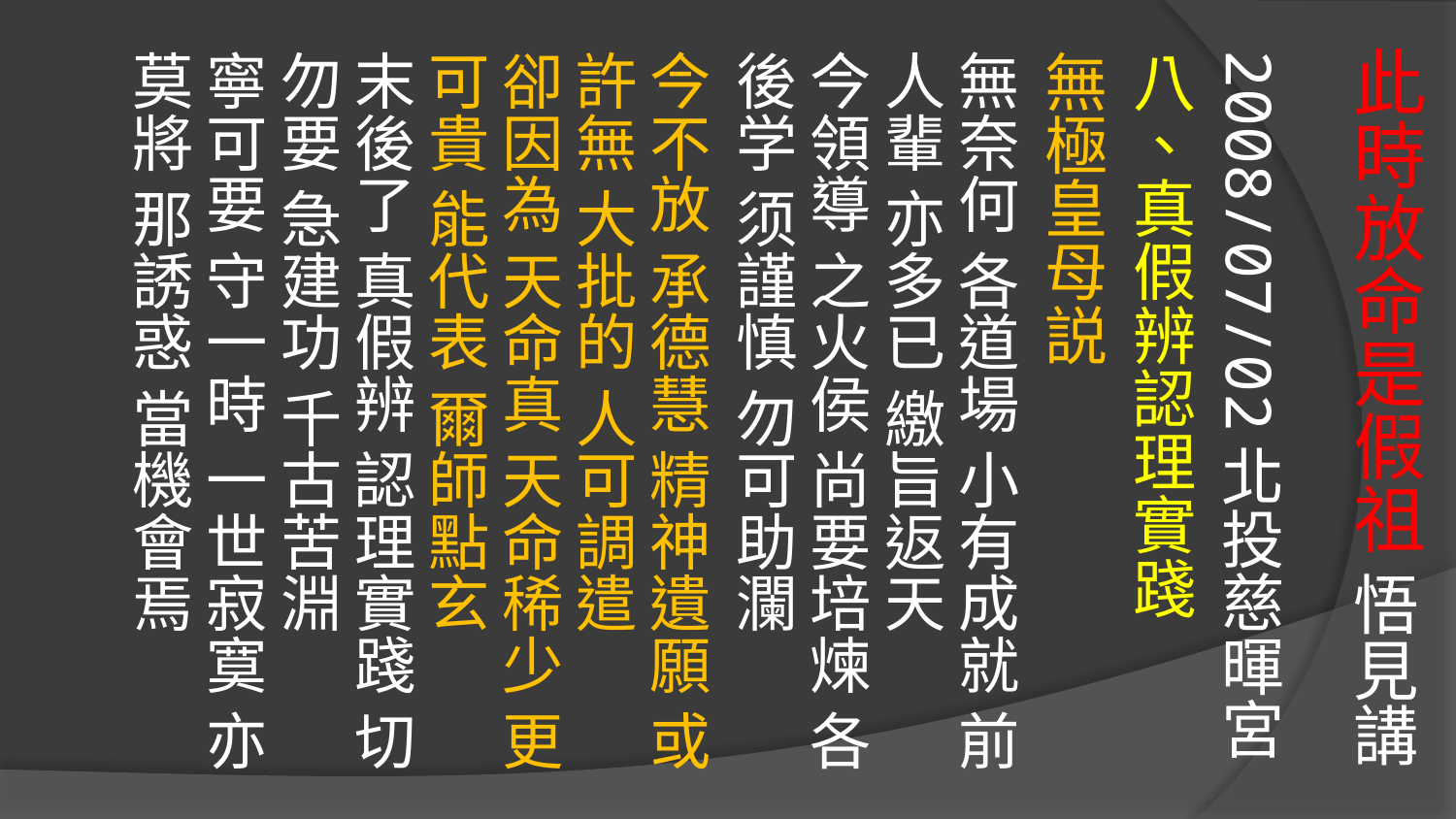

# 此時放命是假祖 悟見講
2008/07/02北投慈暉宮
八、真假辨認理實踐
無極皇母説
無奈何 各道場 小有成就 前人輩 亦多已 繳旨返天
今領導 之火侯 尚要培煉 各後学 须謹慎 勿可助瀾
今不放 承德慧 精神遺願 或許無 大批的 人可調遣
卻因為 天命真 天命稀少 更可貴 能代表 爾師點玄
末後了 真假辨 認理實踐 切勿要 急建功 千古苦淵
寧可要 守一時 一世寂寞 亦莫將 那誘惑 當機會焉